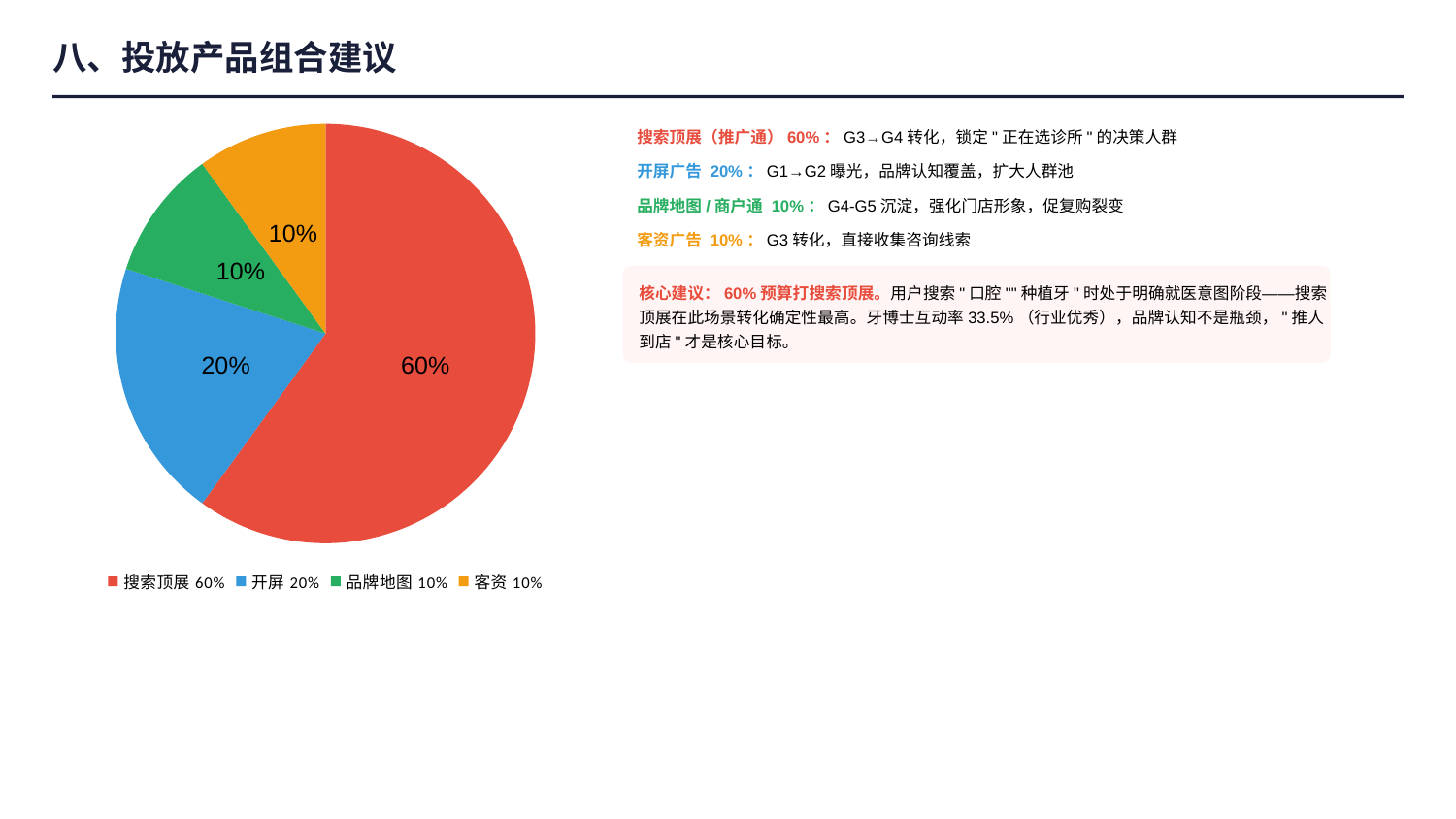

八、投放产品组合建议

### Chart

| Category | 占比 |
|---|---|
| 搜索顶展60% | 60.0 |
| 开屏20% | 20.0 |
| 品牌地图10% | 10.0 |
| 客资10% | 10.0 |
搜索顶展（推广通）60%：G3→G4转化，锁定"正在选诊所"的决策人群
开屏广告 20%：G1→G2曝光，品牌认知覆盖，扩大人群池
品牌地图/商户通 10%：G4-G5沉淀，强化门店形象，促复购裂变
客资广告 10%：G3转化，直接收集咨询线索

核心建议：60%预算打搜索顶展。用户搜索"口腔""种植牙"时处于明确就医意图阶段——搜索顶展在此场景转化确定性最高。牙博士互动率33.5%（行业优秀），品牌认知不是瓶颈，"推人到店"才是核心目标。